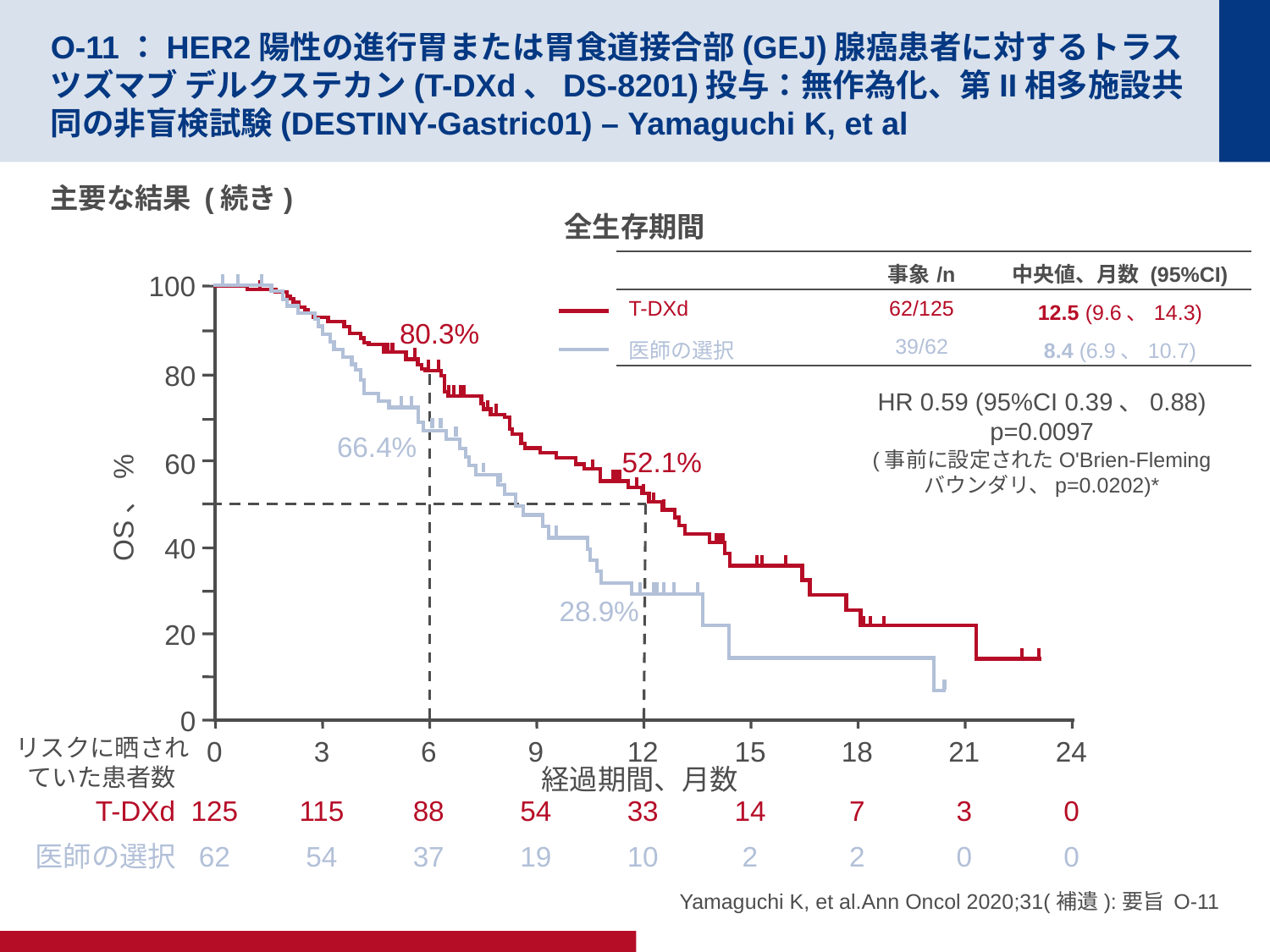

# O-11：HER2陽性の進行胃または胃食道接合部(GEJ)腺癌患者に対するトラスツズマブ デルクステカン(T-DXd、DS-8201)投与：無作為化、第II相多施設共同の非盲検試験(DESTINY-Gastric01) – Yamaguchi K, et al
主要な結果 (続き)

全生存期間
|  | 事象/n | 中央値、月数 (95%CI) |
| --- | --- | --- |
| T-DXd | 62/125 | 12.5 (9.6、14.3) |
| 医師の選択 | 39/62 | 8.4 (6.9、10.7) |
100

80

60

OS、%
40

20

0

80.3%

HR 0.59 (95%CI 0.39、0.88)
p=0.0097
66.4%
52.1%
(事前に設定されたO'Brien-Fleming
バウンダリ、p=0.0202)*
28.9%

0
3
6
9
12
15
18
21
24
リスクに晒されていた患者数
経過期間、月数
T-DXd
125
115
88
54
33
14
7
3
0
医師の選択
62
54
37
19
10
2
2
0
0
Yamaguchi K, et al.Ann Oncol 2020;31(補遺):要旨 O-11